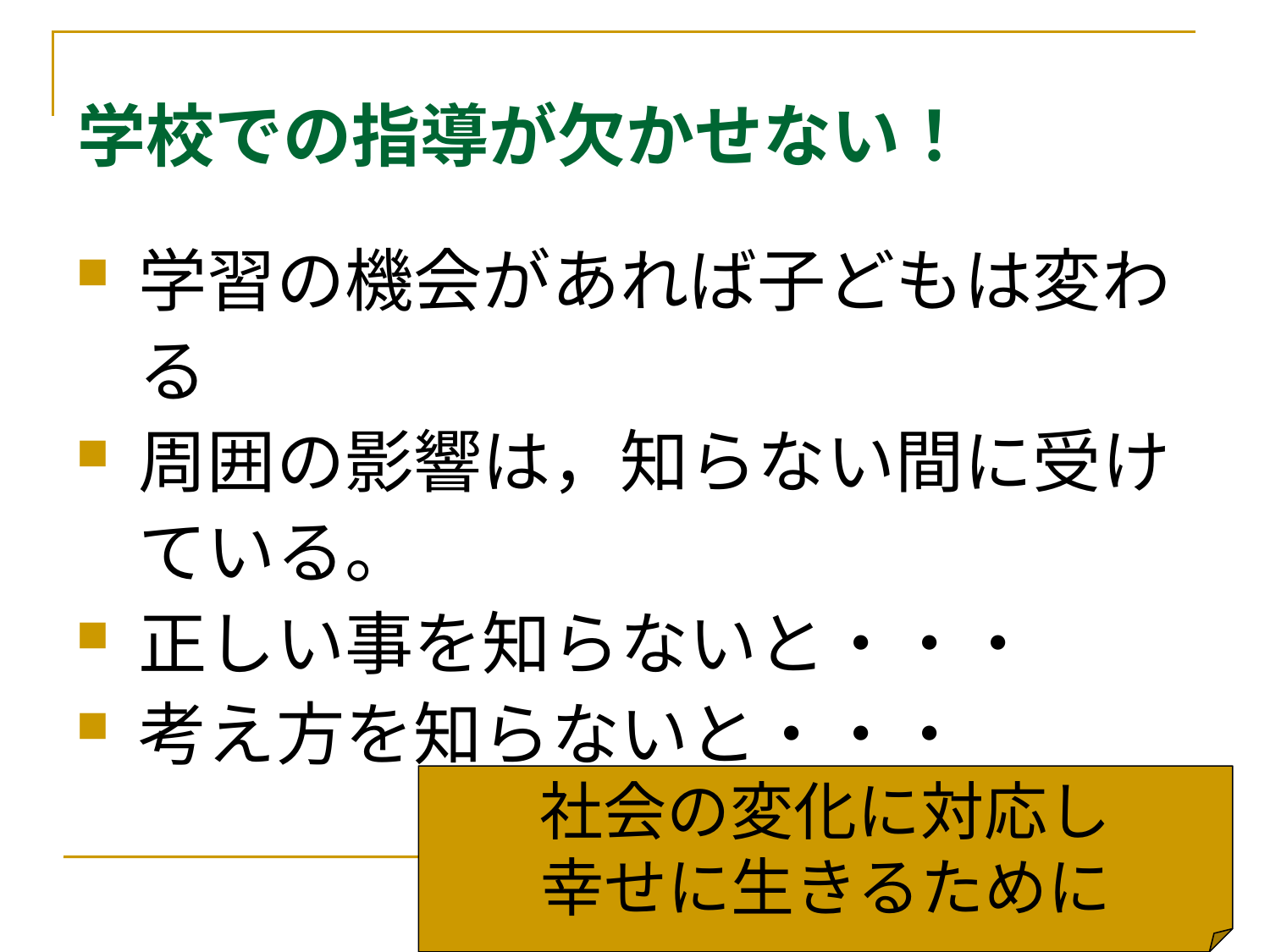

# 学校での指導が欠かせない！
学習の機会があれば子どもは変わる
周囲の影響は，知らない間に受けている。
正しい事を知らないと・・・
考え方を知らないと・・・

社会の変化に対応し
幸せに生きるために